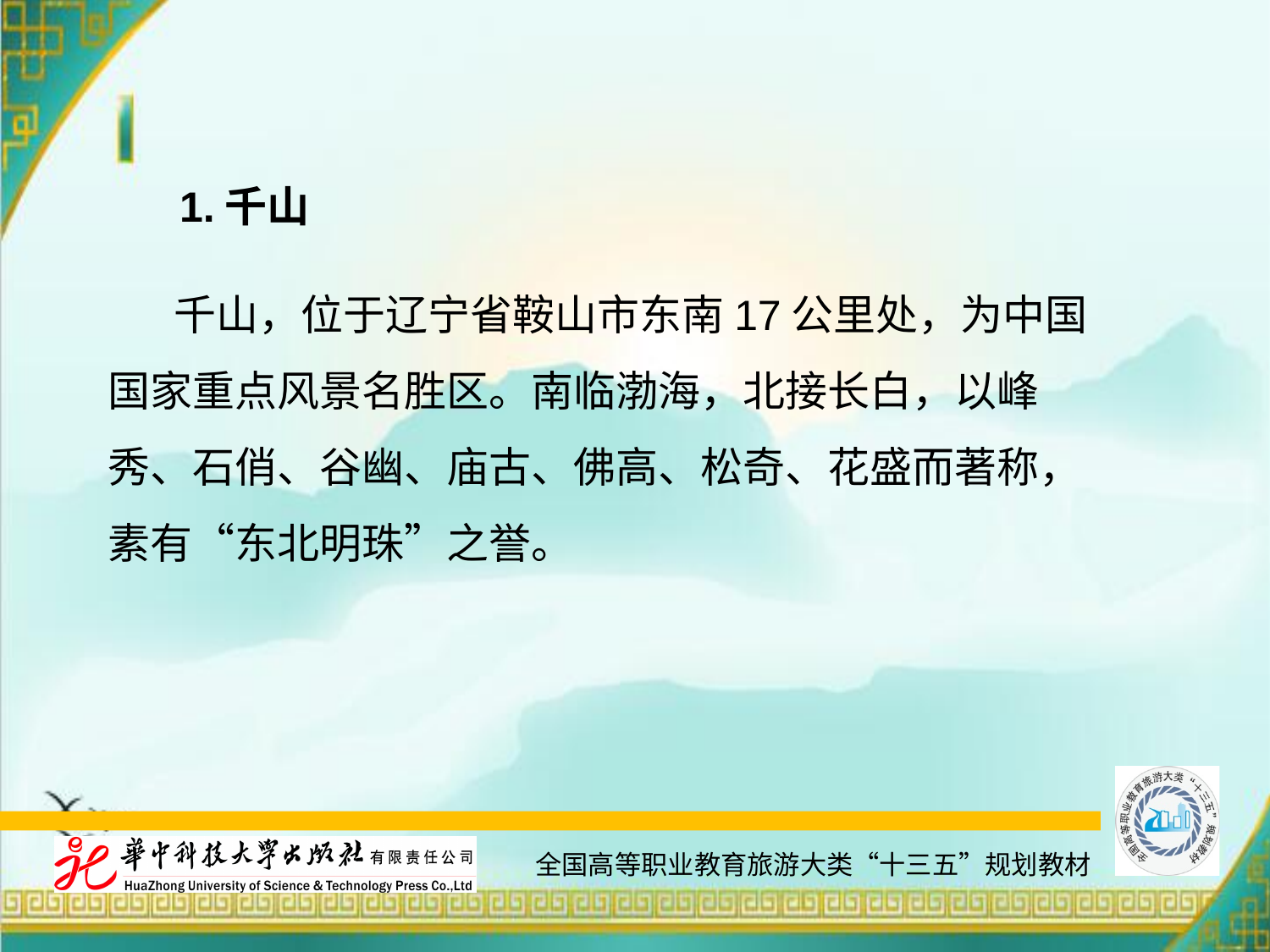

1.千山

  千山，位于辽宁省鞍山市东南17公里处，为中国国家重点风景名胜区。南临渤海，北接长白，以峰秀、石俏、谷幽、庙古、佛高、松奇、花盛而著称，素有“东北明珠”之誉。